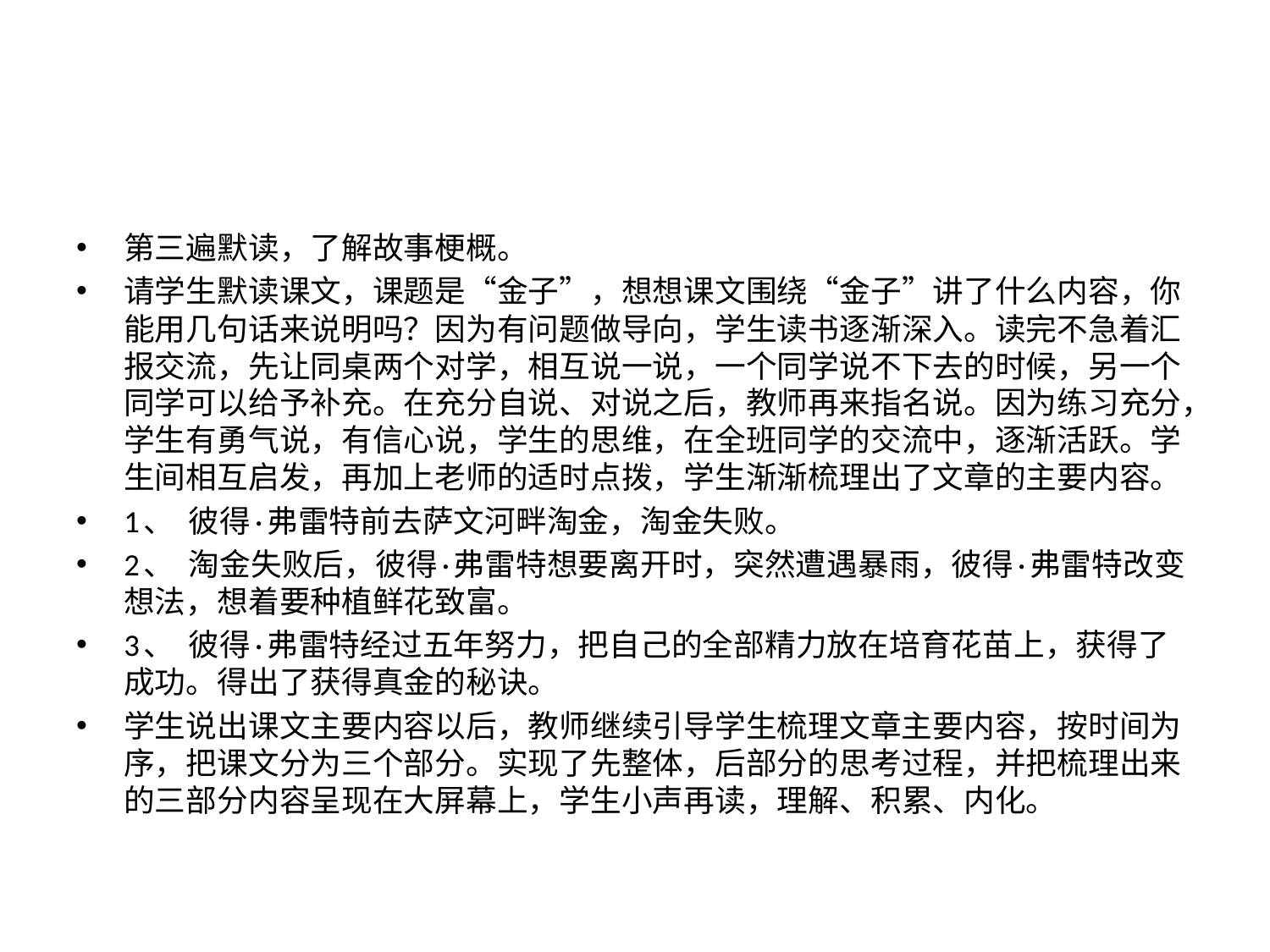

第三遍默读，了解故事梗概。
请学生默读课文，课题是“金子”，想想课文围绕“金子”讲了什么内容，你能用几句话来说明吗？因为有问题做导向，学生读书逐渐深入。读完不急着汇报交流，先让同桌两个对学，相互说一说，一个同学说不下去的时候，另一个同学可以给予补充。在充分自说、对说之后，教师再来指名说。因为练习充分，学生有勇气说，有信心说，学生的思维，在全班同学的交流中，逐渐活跃。学生间相互启发，再加上老师的适时点拨，学生渐渐梳理出了文章的主要内容。
1、  彼得·弗雷特前去萨文河畔淘金，淘金失败。
2、  淘金失败后，彼得·弗雷特想要离开时，突然遭遇暴雨，彼得·弗雷特改变想法，想着要种植鲜花致富。
3、  彼得·弗雷特经过五年努力，把自己的全部精力放在培育花苗上，获得了成功。得出了获得真金的秘诀。
学生说出课文主要内容以后，教师继续引导学生梳理文章主要内容，按时间为序，把课文分为三个部分。实现了先整体，后部分的思考过程，并把梳理出来的三部分内容呈现在大屏幕上，学生小声再读，理解、积累、内化。